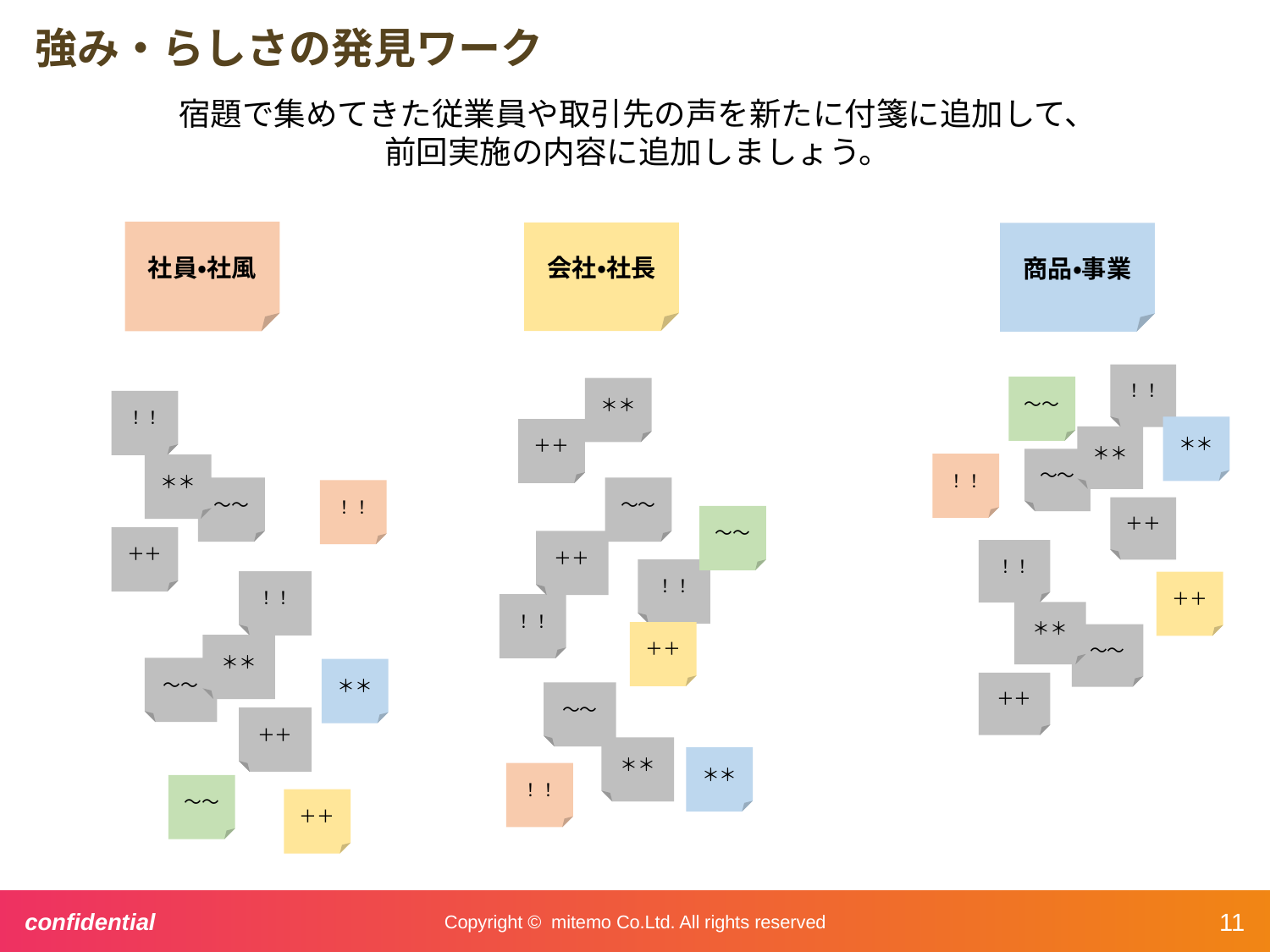

# 強み・らしさの発見ワーク
宿題で集めてきた従業員や取引先の声を新たに付箋に追加して、
前回実施の内容に追加しましょう。

社員・社風
会社・社長
商品・事業
！！
＊＊
〜〜
＋＋
！！
＊＊
〜〜
＋＋
〜〜
＊＊
！！
＊＊
＋＋
！！
＊＊
〜〜
〜〜
！！
〜〜
＋＋
＋＋
！！
！！
＊＊
〜〜
＋＋
＋＋
！！
＋＋
＊＊
〜〜
＊＊
＊＊
！！
〜〜
＋＋